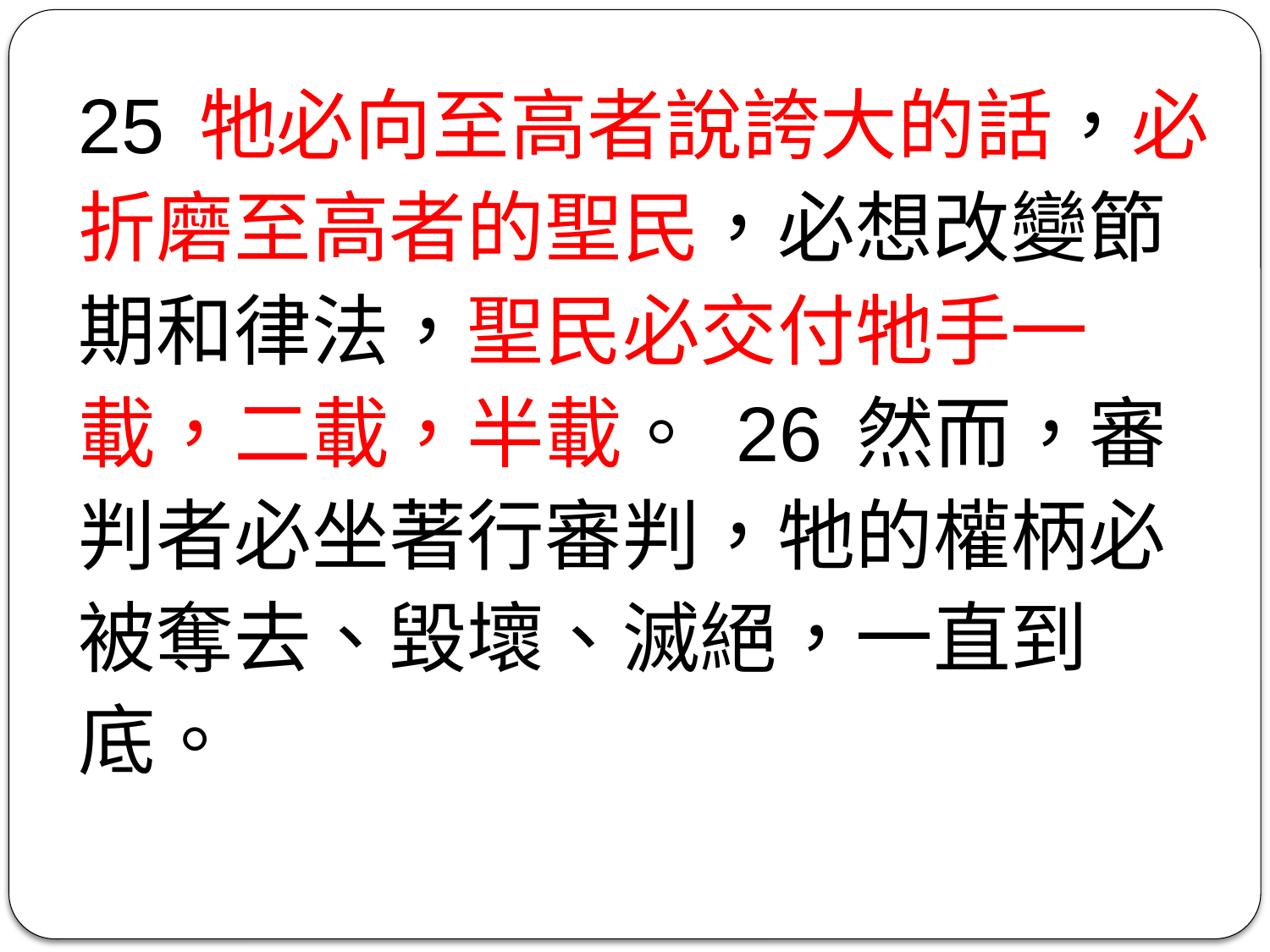

25 牠必向至高者說誇大的話，必折磨至高者的聖民，必想改變節期和律法，聖民必交付牠手一載，二載，半載。 26 然而，審判者必坐著行審判，牠的權柄必被奪去、毀壞、滅絕，一直到底。